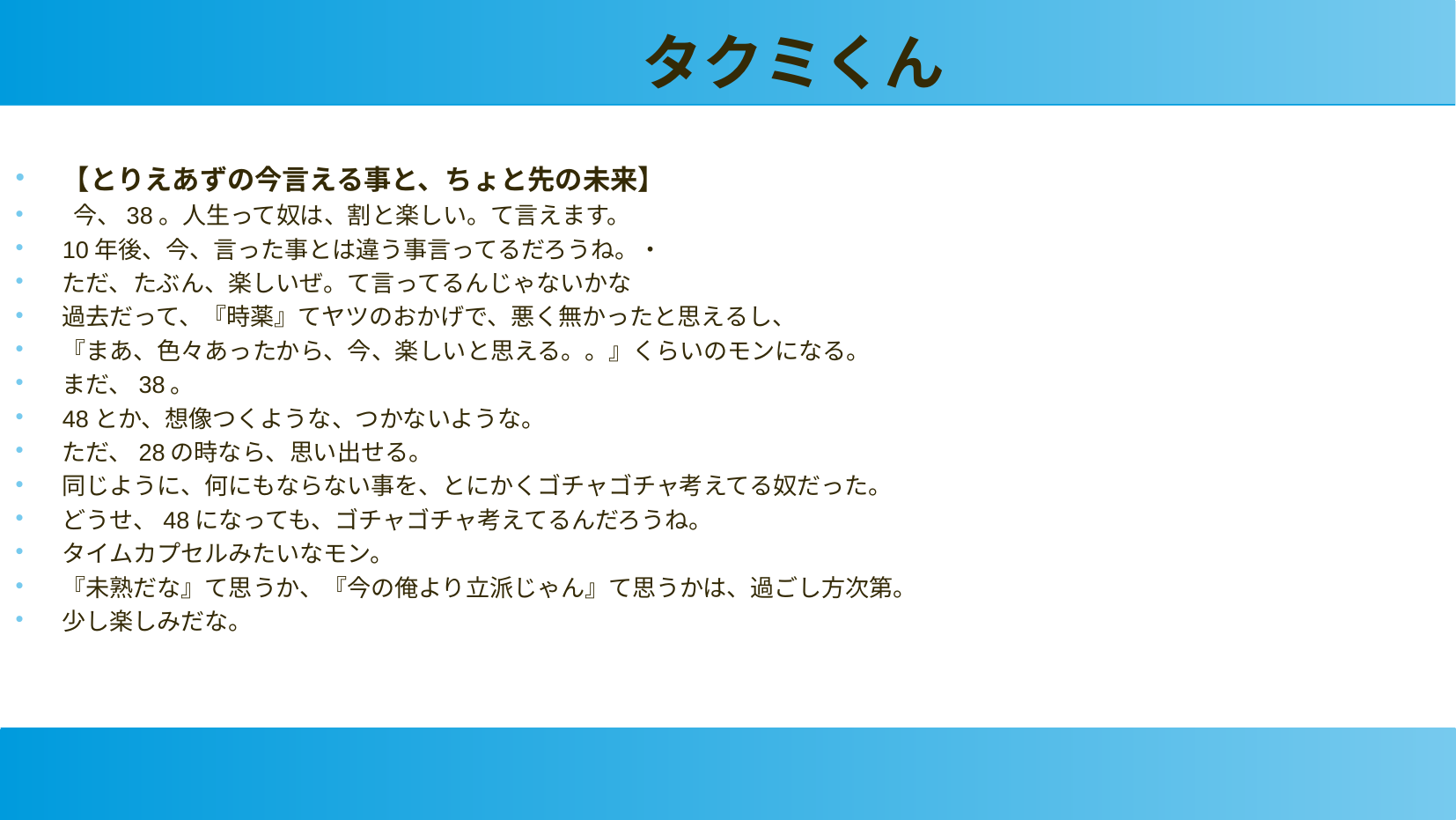

タクミくん

【とりえあずの今言える事と、ちょと先の未来】
 今、38。人生って奴は、割と楽しい。て言えます。
10年後、今、言った事とは違う事言ってるだろうね。・
ただ、たぶん、楽しいぜ。て言ってるんじゃないかな
過去だって、『時薬』てヤツのおかげで、悪く無かったと思えるし、
『まあ、色々あったから、今、楽しいと思える。。』くらいのモンになる。
まだ、38。
48とか、想像つくような、つかないような。
ただ、28の時なら、思い出せる。
同じように、何にもならない事を、とにかくゴチャゴチャ考えてる奴だった。
どうせ、48になっても、ゴチャゴチャ考えてるんだろうね。
タイムカプセルみたいなモン。
『未熟だな』て思うか、『今の俺より立派じゃん』て思うかは、過ごし方次第。
少し楽しみだな。